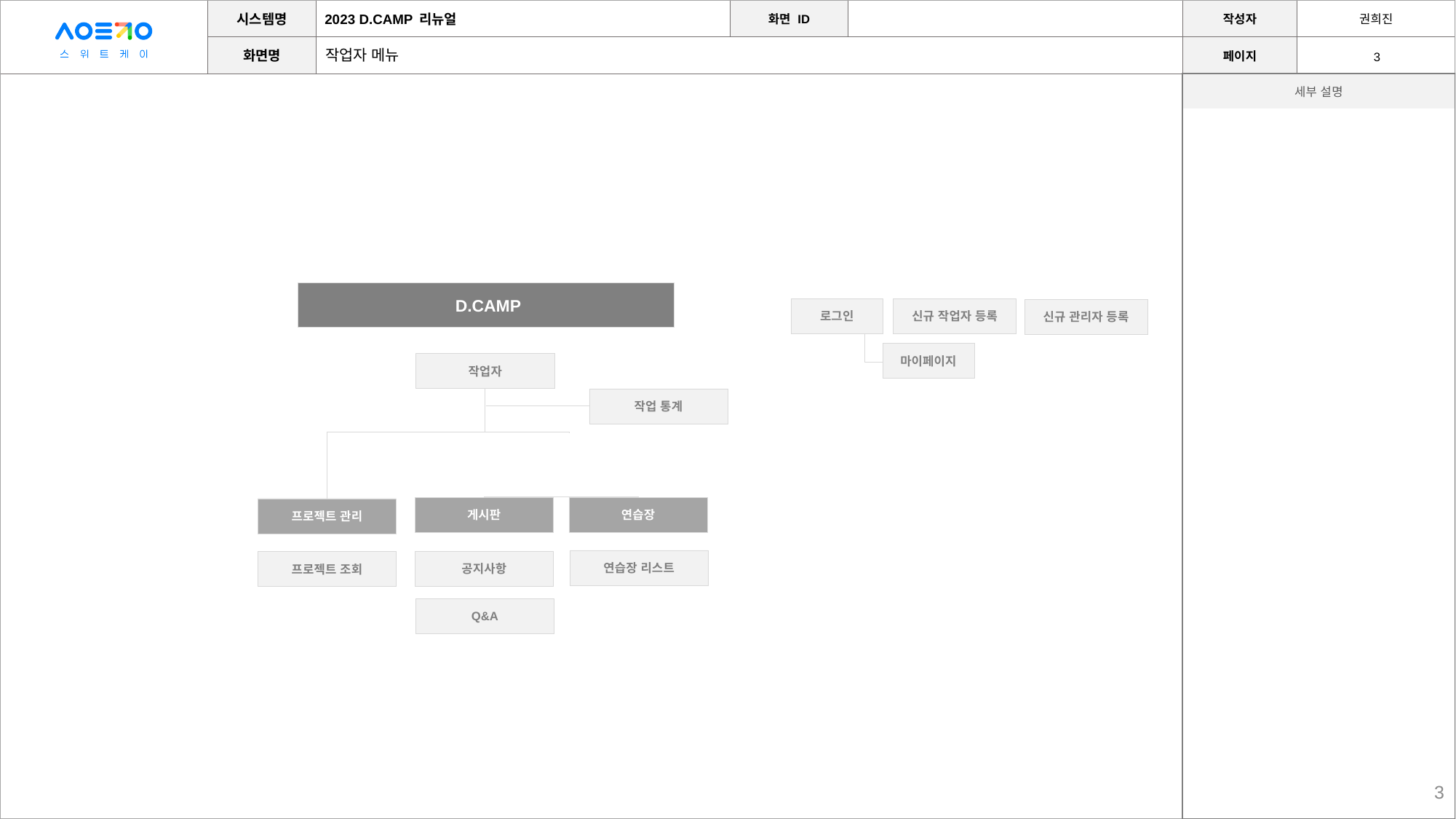

작업자 메뉴
 D.CAMP
로그인
신규 작업자 등록
신규 관리자 등록
마이페이지
작업자
작업 통계
게시판
연습장
프로젝트 관리
연습장 리스트
공지사항
프로젝트 조회
Q&A
3